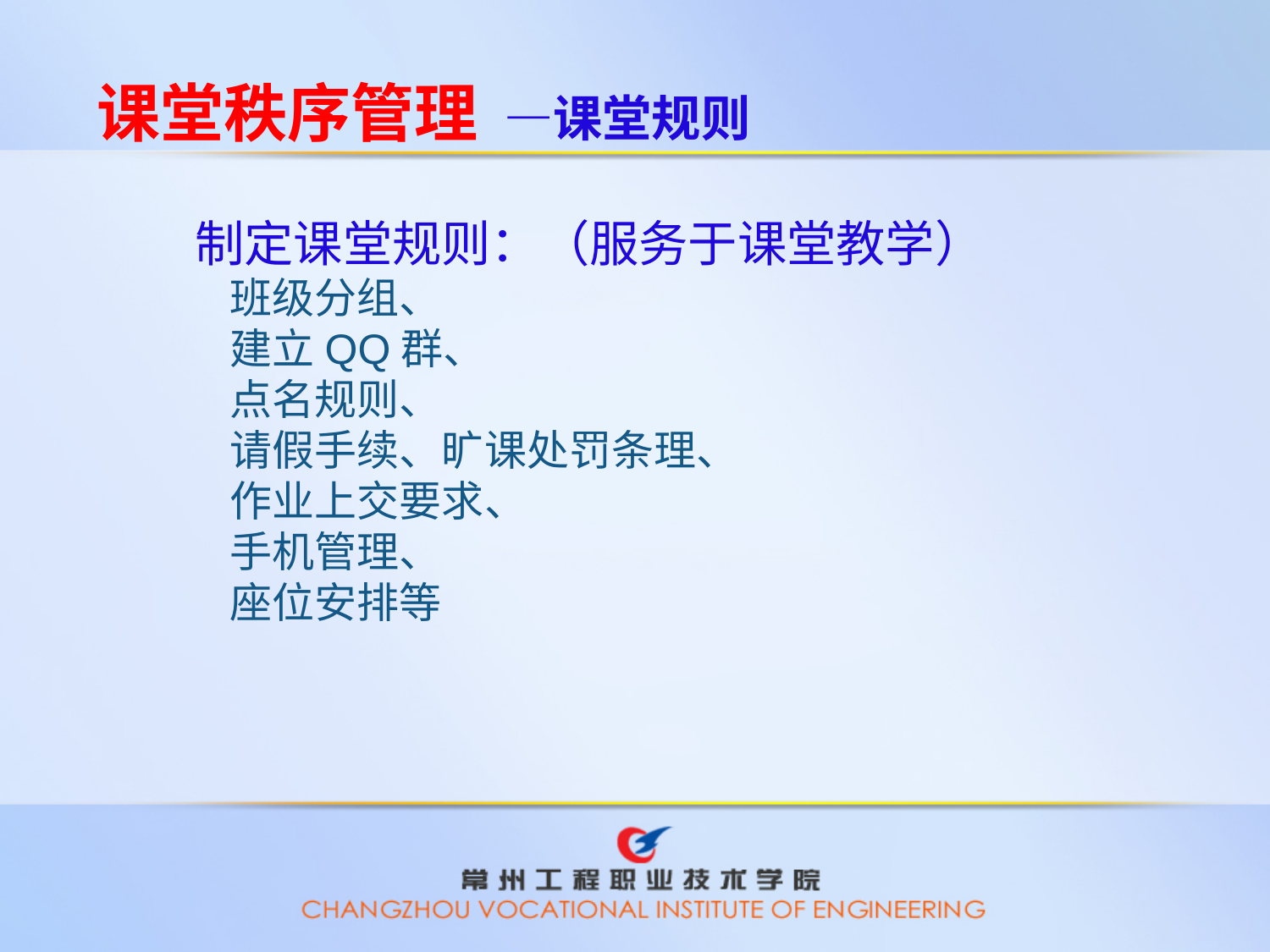

课堂秩序管理  —课堂规则
 制定课堂规则：（服务于课堂教学）
     班级分组、
     建立QQ群、
     点名规则、
     请假手续、旷课处罚条理、
     作业上交要求、
     手机管理、
     座位安排等